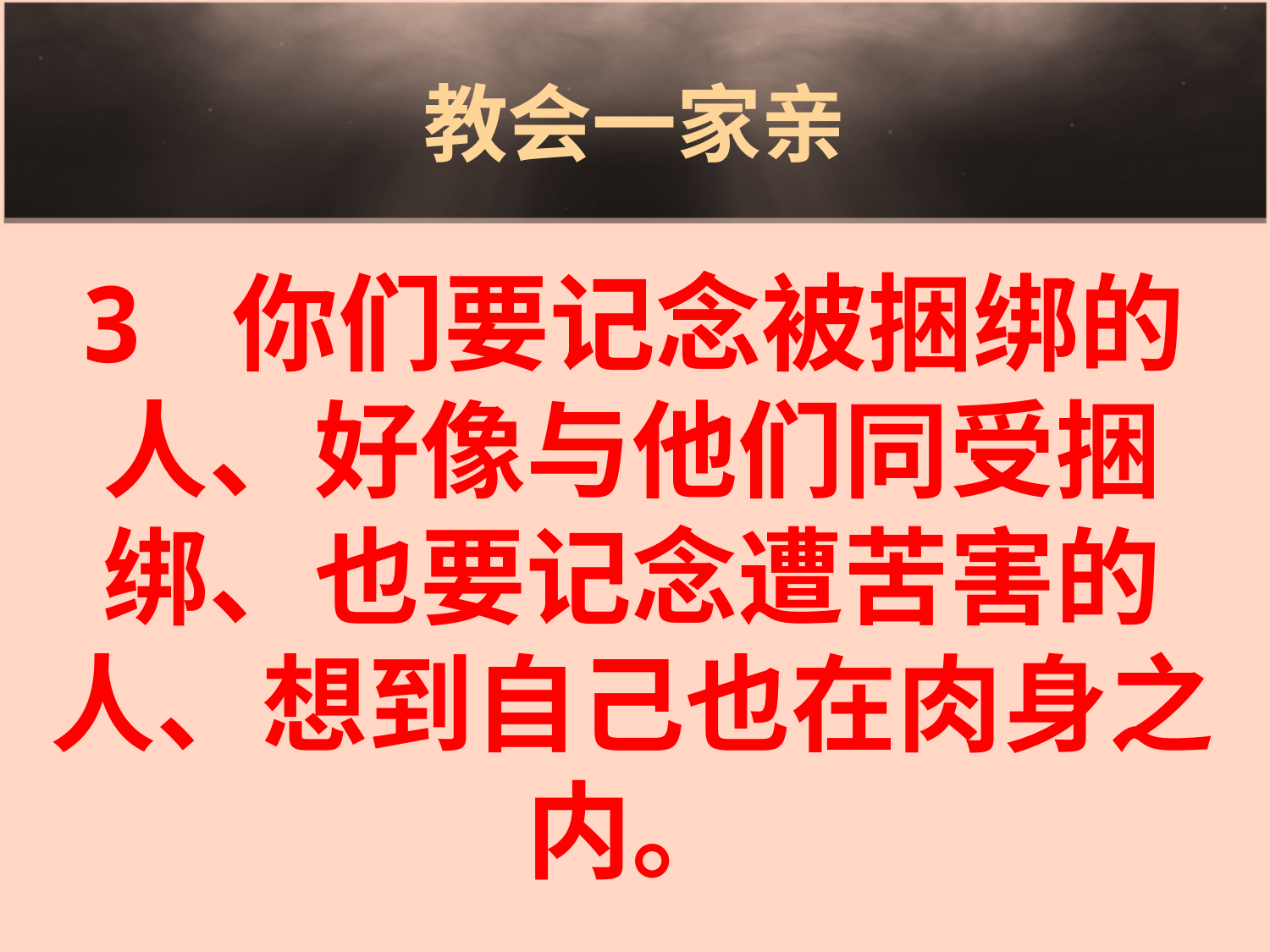

教会一家亲
3 你们要记念被捆绑的人、好像与他们同受捆绑、也要记念遭苦害的人、想到自己也在肉身之内。